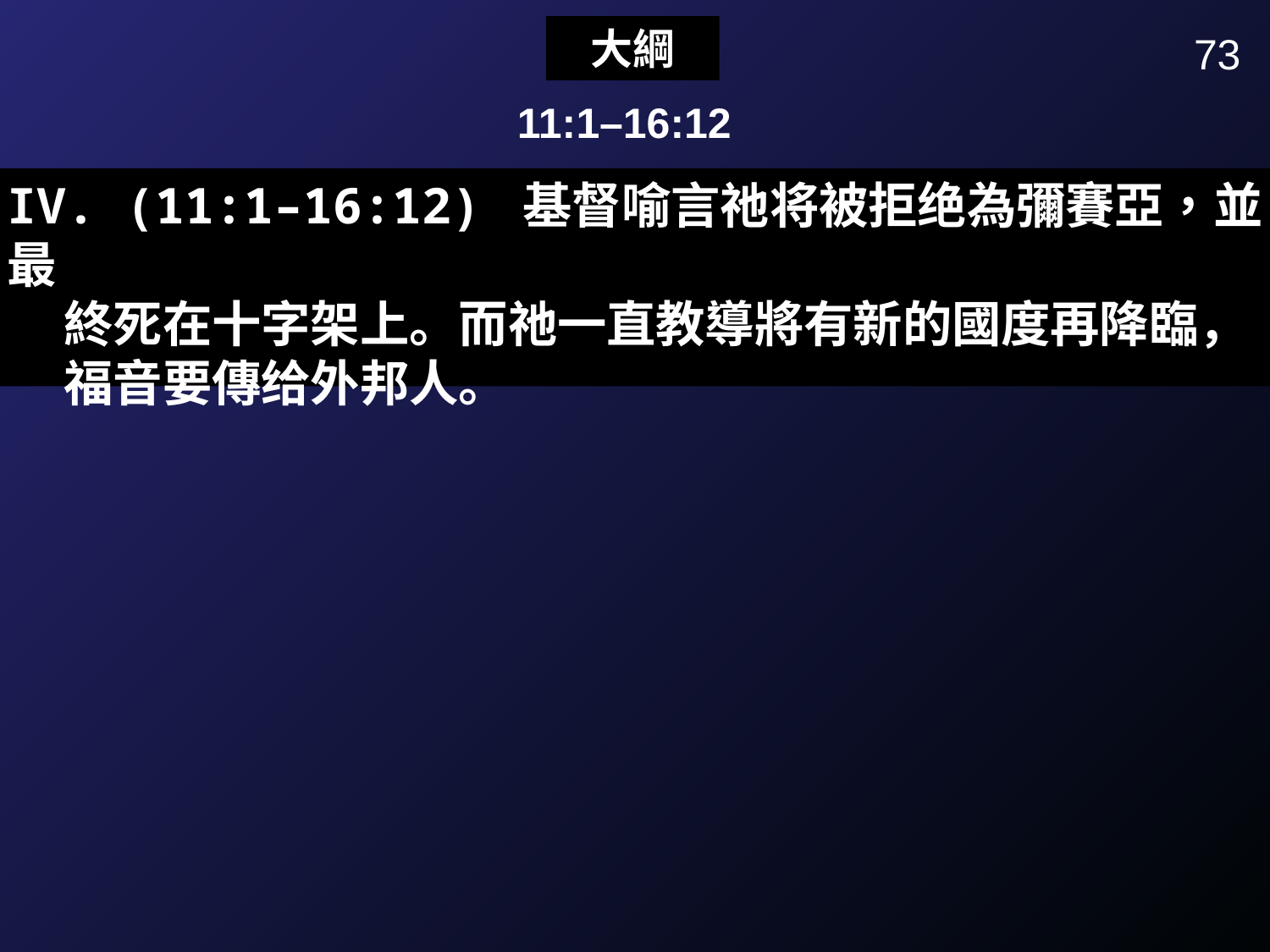

大綱
73
11:1–16:12
IV. (11:1–16:12) 基督喻言祂将被拒绝為彌賽亞，並最
    終死在十字架上。而祂一直教導將有新的國度再降臨，
    福音要傳给外邦人。